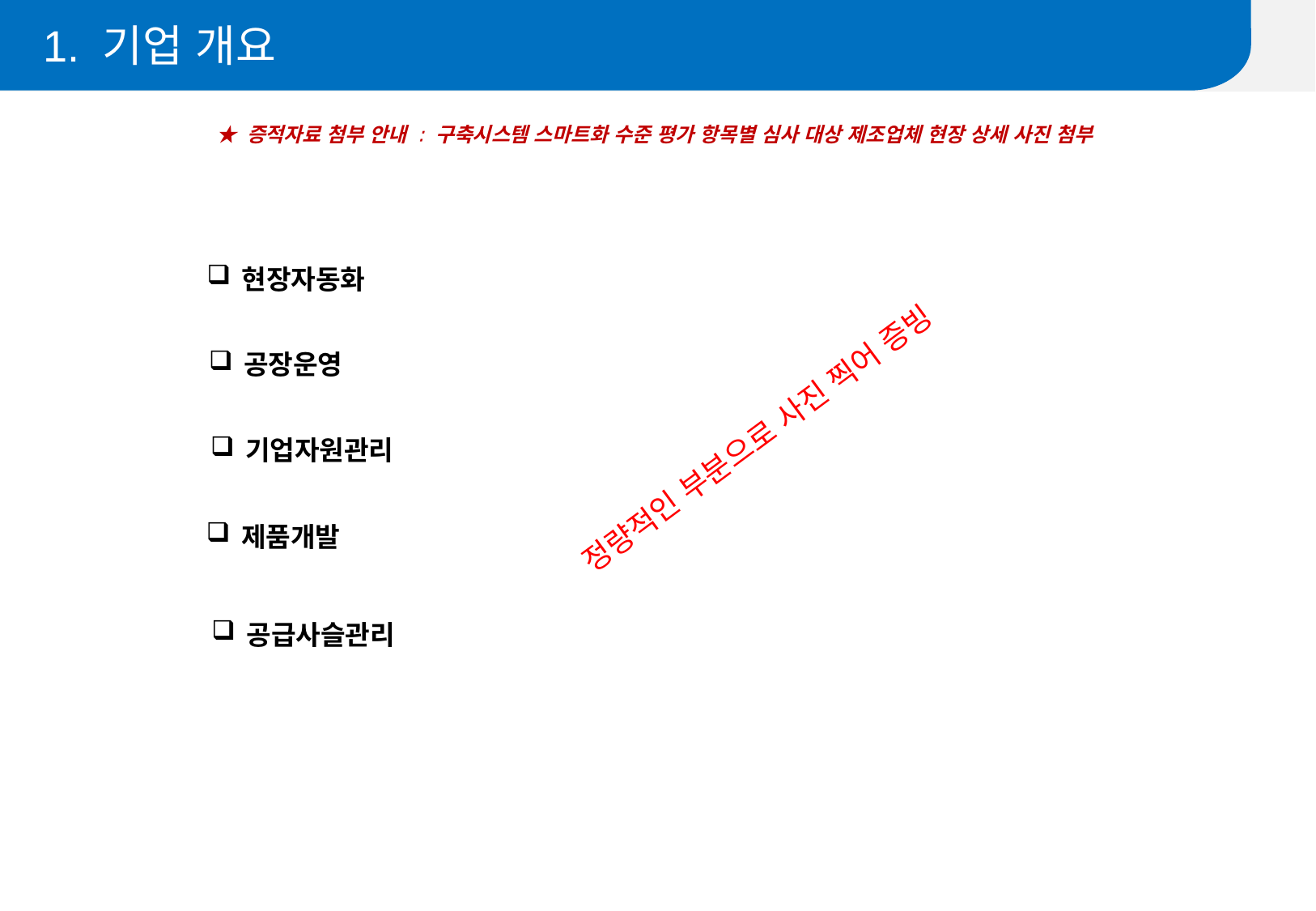

1. 기업 개요

★ 증적자료 첨부 안내 : 구축시스템 스마트화 수준 평가 항목별 심사 대상 제조업체 현장 상세 사진 첨부
현장자동화
공장운영
정량적인 부분으로 사진 찍어 증빙
기업자원관리
제품개발
공급사슬관리